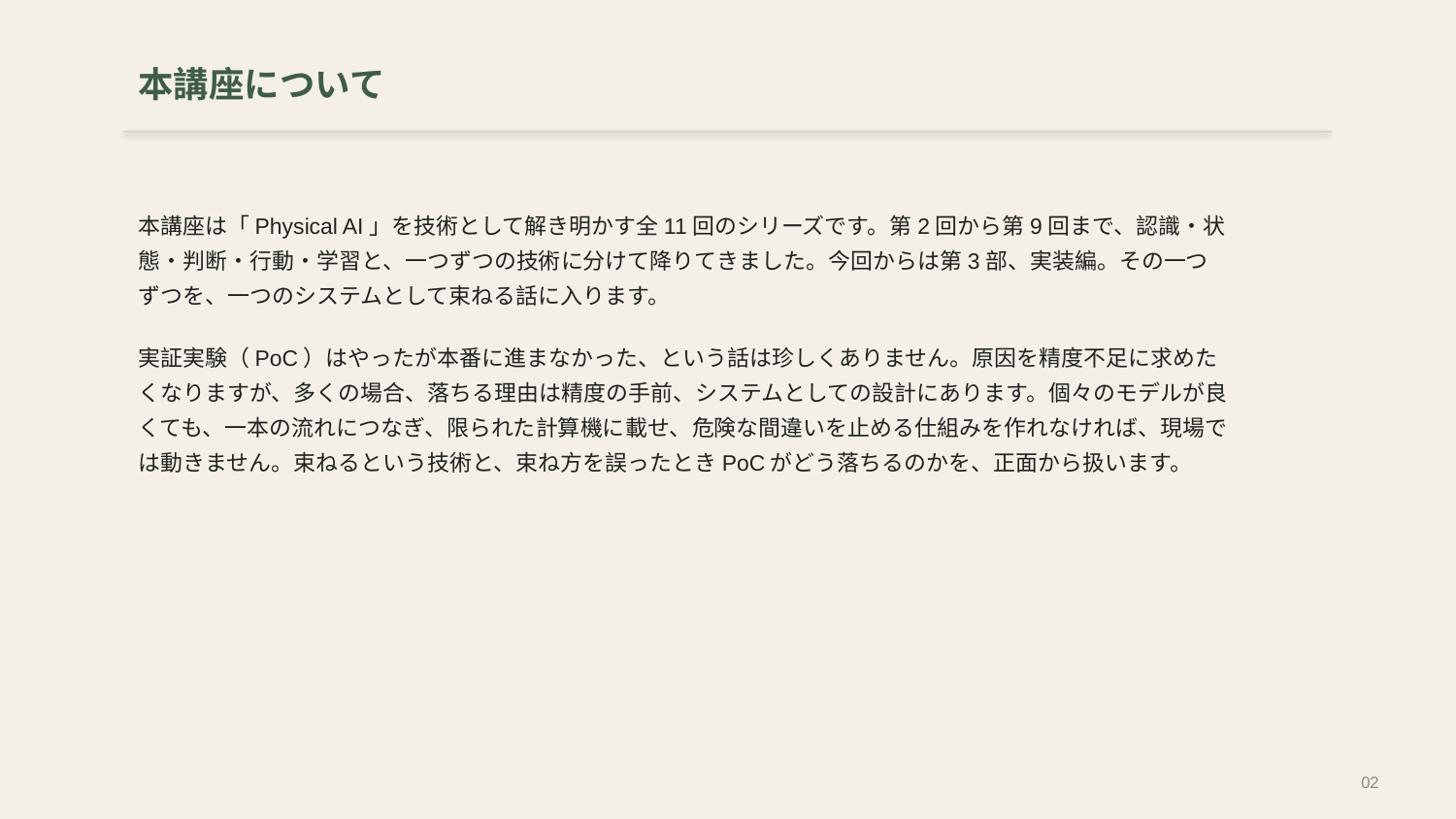

本講座について

本講座は「Physical AI」を技術として解き明かす全11回のシリーズです。第2回から第9回まで、認識・状態・判断・行動・学習と、一つずつの技術に分けて降りてきました。今回からは第3部、実装編。その一つずつを、一つのシステムとして束ねる話に入ります。
実証実験（PoC）はやったが本番に進まなかった、という話は珍しくありません。原因を精度不足に求めたくなりますが、多くの場合、落ちる理由は精度の手前、システムとしての設計にあります。個々のモデルが良くても、一本の流れにつなぎ、限られた計算機に載せ、危険な間違いを止める仕組みを作れなければ、現場では動きません。束ねるという技術と、束ね方を誤ったときPoCがどう落ちるのかを、正面から扱います。
02